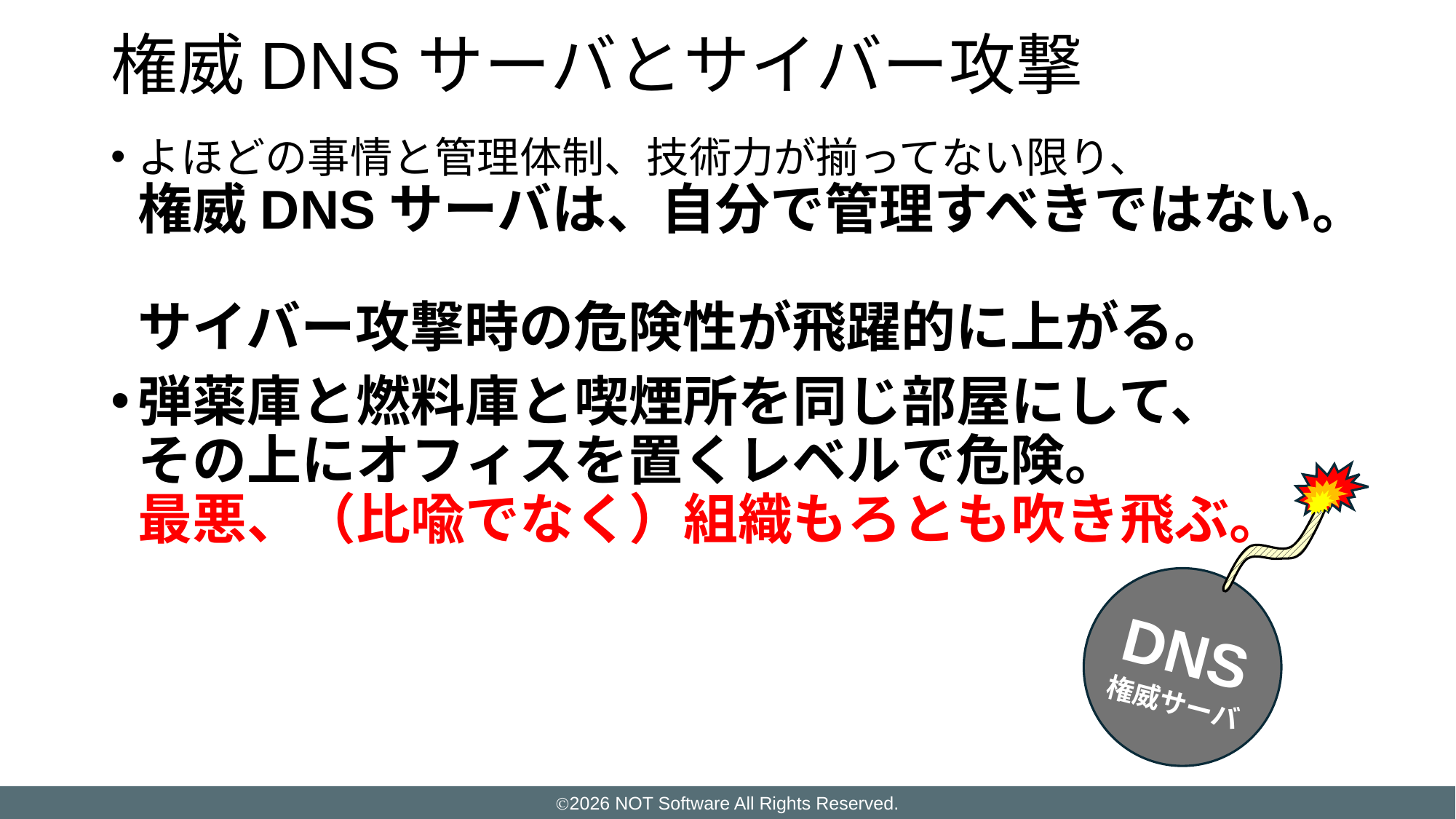

# 権威DNSサーバとサイバー攻撃
よほどの事情と管理体制、技術力が揃ってない限り、
権威DNSサーバは、自分で管理すべきではない。
サイバー攻撃時の危険性が飛躍的に上がる。
弾薬庫と燃料庫と喫煙所を同じ部屋にして、
その上にオフィスを置くレベルで危険。
最悪、（比喩でなく）組織もろとも吹き飛ぶ。

DNS
権威サーバ